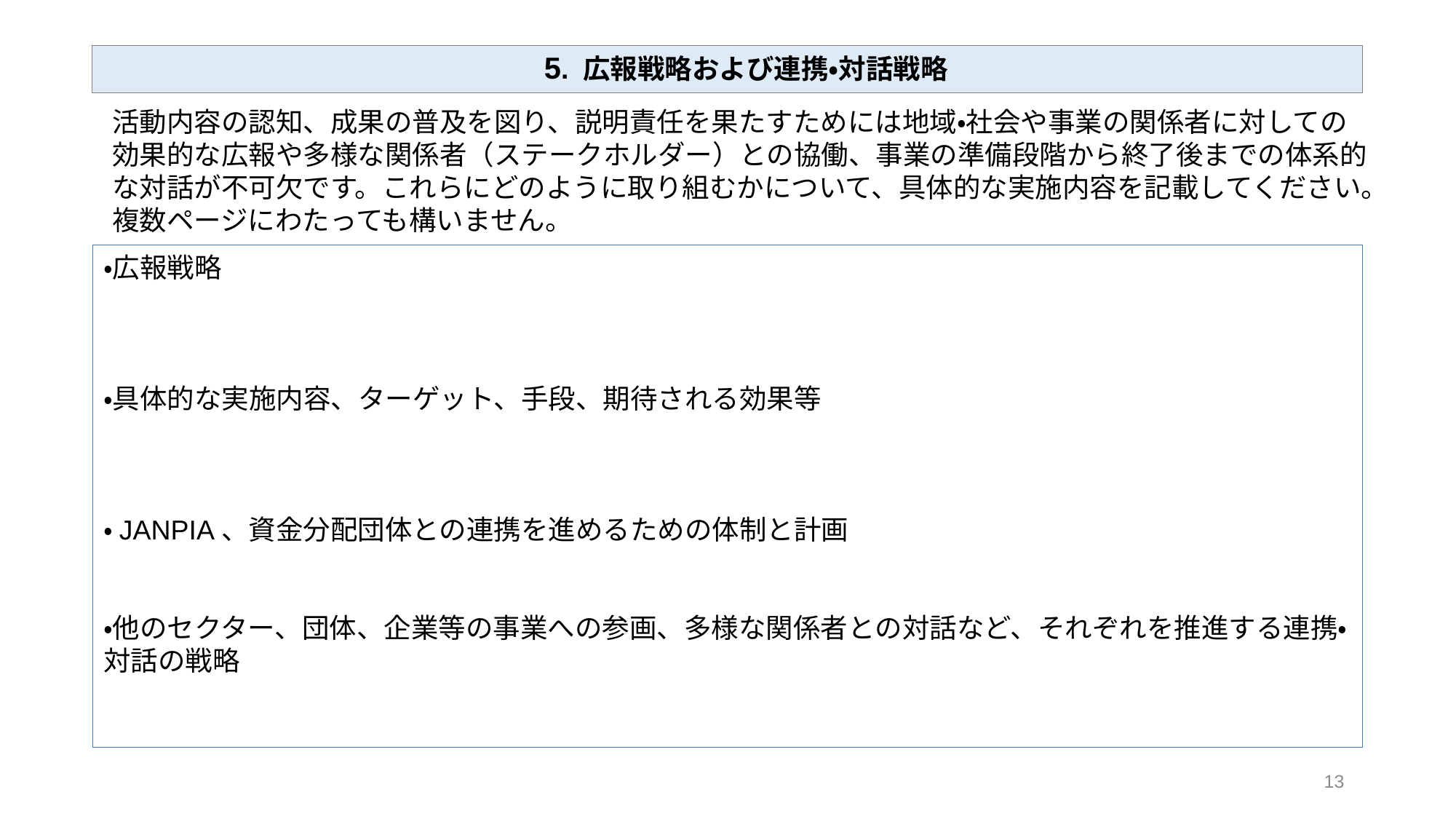

5. 広報戦略および連携・対話戦略
活動内容の認知、成果の普及を図り、説明責任を果たすためには地域・社会や事業の関係者に対しての
効果的な広報や多様な関係者（ステークホルダー）との協働、事業の準備段階から終了後までの体系的
な対話が不可欠です。これらにどのように取り組むかについて、具体的な実施内容を記載してください。
複数ページにわたっても構いません。
・広報戦略

・具体的な実施内容、ターゲット、手段、期待される効果等

・JANPIA、資金分配団体との連携を進めるための体制と計画

・他のセクター、団体、企業等の事業への参画、多様な関係者との対話など、それぞれを推進する連携・対話の戦略

13